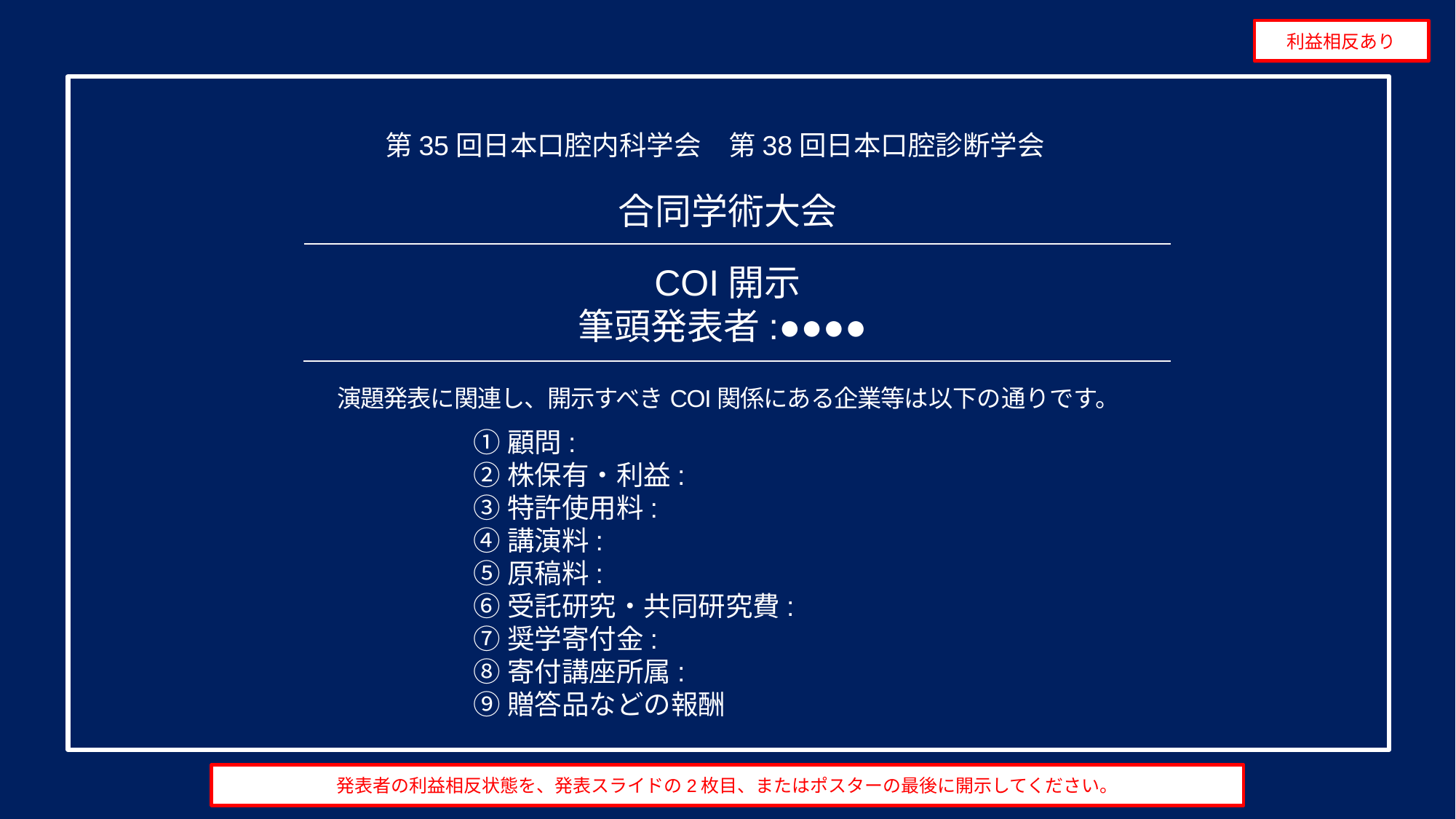

利益相反あり

第35回日本口腔内科学会　第38回日本口腔診断学会
合同学術大会
COI開示
筆頭発表者:●●●●
演題発表に関連し、開示すべきCOI関係にある企業等は以下の通りです。
①顧問:
②株保有・利益:
③特許使用料:
④講演料:
⑤原稿料:
⑥受託研究・共同研究費:
⑦奨学寄付金:
⑧寄付講座所属:
⑨贈答品などの報酬
発表者の利益相反状態を、発表スライドの2枚目、またはポスターの最後に開示してください。